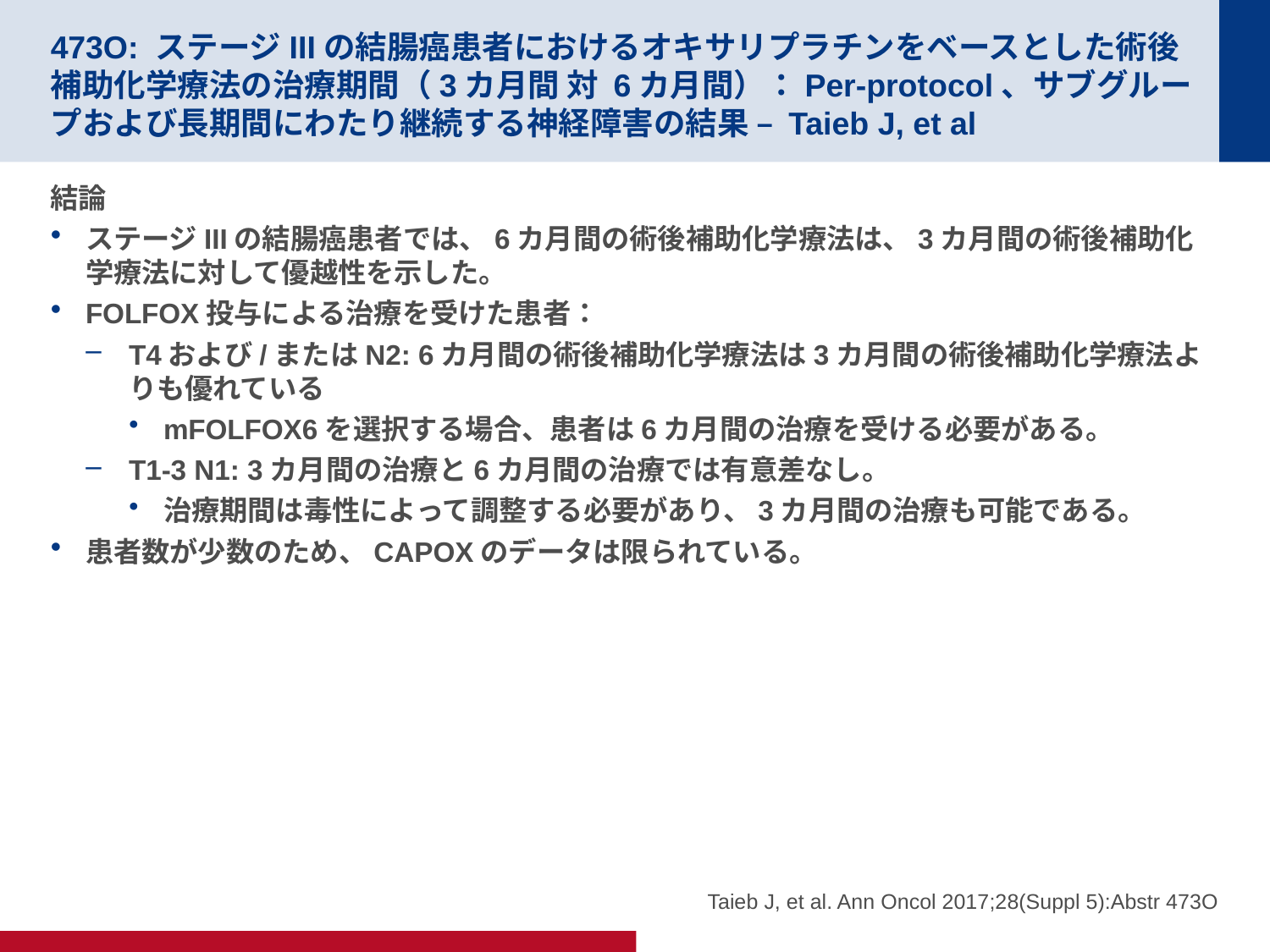

# 473O: ステージIIIの結腸癌患者におけるオキサリプラチンをベースとした術後補助化学療法の治療期間（3カ月間 対 6カ月間）：Per-protocol、サブグループおよび長期間にわたり継続する神経障害の結果 – Taieb J, et al
結論
ステージIIIの結腸癌患者では、6カ月間の術後補助化学療法は、3カ月間の術後補助化学療法に対して優越性を示した。
FOLFOX投与による治療を受けた患者：
T4および/またはN2: 6カ月間の術後補助化学療法は3カ月間の術後補助化学療法よりも優れている
mFOLFOX6を選択する場合、患者は6カ月間の治療を受ける必要がある。
T1-3 N1: 3カ月間の治療と6カ月間の治療では有意差なし。
治療期間は毒性によって調整する必要があり、3カ月間の治療も可能である。
患者数が少数のため、CAPOXのデータは限られている。

Taieb J, et al. Ann Oncol 2017;28(Suppl 5):Abstr 473O